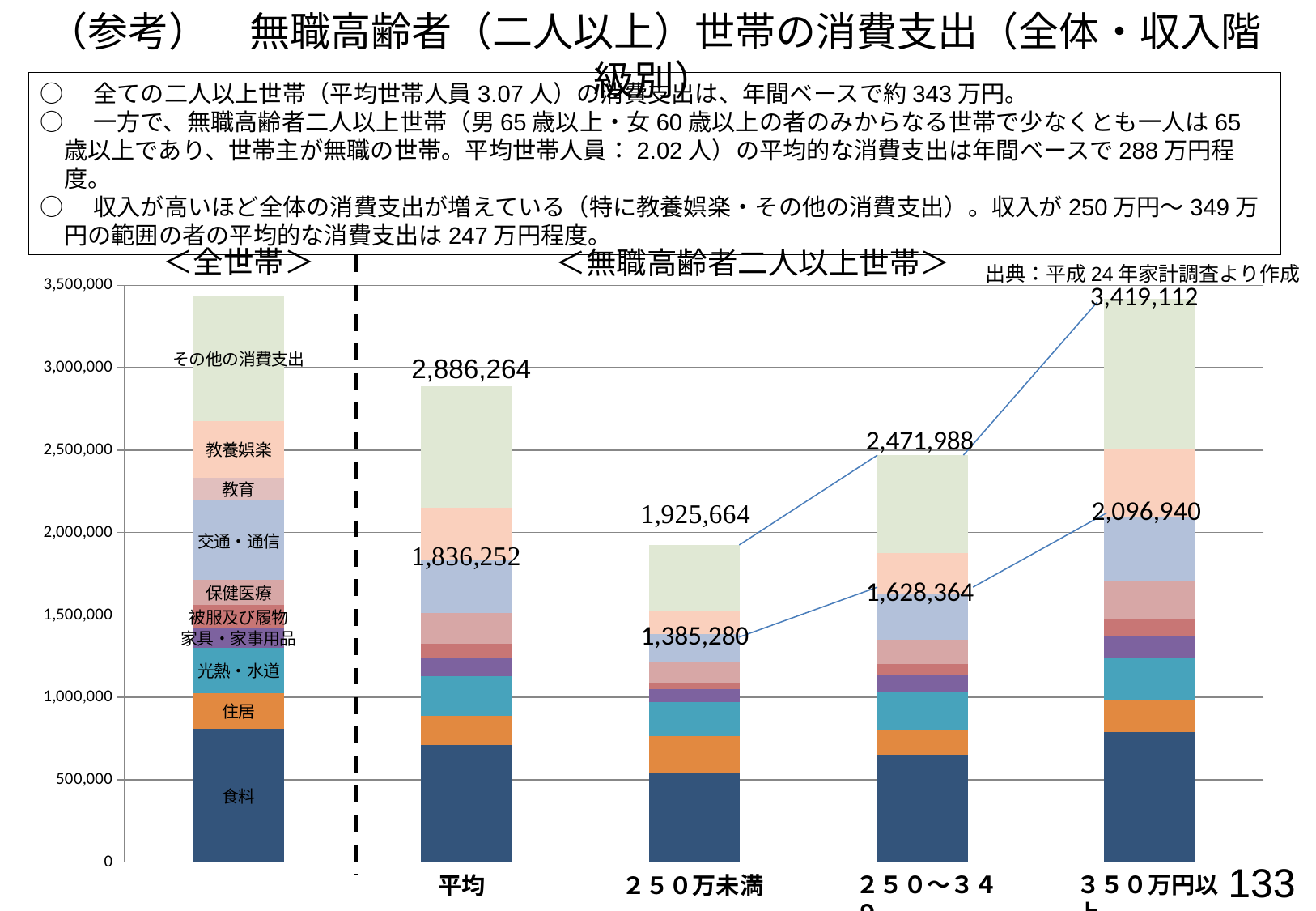

（参考）　無職高齢者（二人以上）世帯の消費支出（全体・収入階級別）
○　全ての二人以上世帯（平均世帯人員3.07人）の消費支出は、年間ベースで約343万円。
○　一方で、無職高齢者二人以上世帯（男65歳以上・女60歳以上の者のみからなる世帯で少なくとも一人は65歳以上であり、世帯主が無職の世帯。平均世帯人員：2.02人）の平均的な消費支出は年間ベースで288万円程度。
○　収入が高いほど全体の消費支出が増えている（特に教養娯楽・その他の消費支出）。収入が250万円～349万円の範囲の者の平均的な消費支出は247万円程度。
＜全世帯＞
＜無職高齢者二人以上世帯＞
出典：平成24年家計調査より作成

### Chart

| Category | 食料 |  |  |  |  |  |  |  |  |  |  |  |  |  |  |  |  |  |  |  |  |  |  |  |  |  |  |  |  |  |  |  |  |  |  |  |  |  |  |  |  | 住居 |  |  |  |  | 光熱・水道 |  |  |  |  | 家具・家事用品 |  |  |  |  |  |  |  |  |  | 被服及び履物 |  |  |  |  |  |  |  |  |  |  |  |  |  |  |  |  |  | 保健医療 |  |  |  |  | 交通・通信 |  |  |  |  |  |  | 教育 |  |  |  | 教養娯楽 |  |  |  |  |  |  |  |  | その他の消費支出 |
|---|---|---|---|---|---|---|---|---|---|---|---|---|---|---|---|---|---|---|---|---|---|---|---|---|---|---|---|---|---|---|---|---|---|---|---|---|---|---|---|---|---|---|---|---|---|---|---|---|---|---|---|---|---|---|---|---|---|---|---|---|---|---|---|---|---|---|---|---|---|---|---|---|---|---|---|---|---|---|---|---|---|---|---|---|---|---|---|---|---|---|---|---|---|---|---|---|---|---|---|---|---|---|---|---|---|
3,419,112
2,886,264
2,471,988
1,628,364
1,385,280
133
３５０万円以上
２５０～３４９
平均
２５０万未満